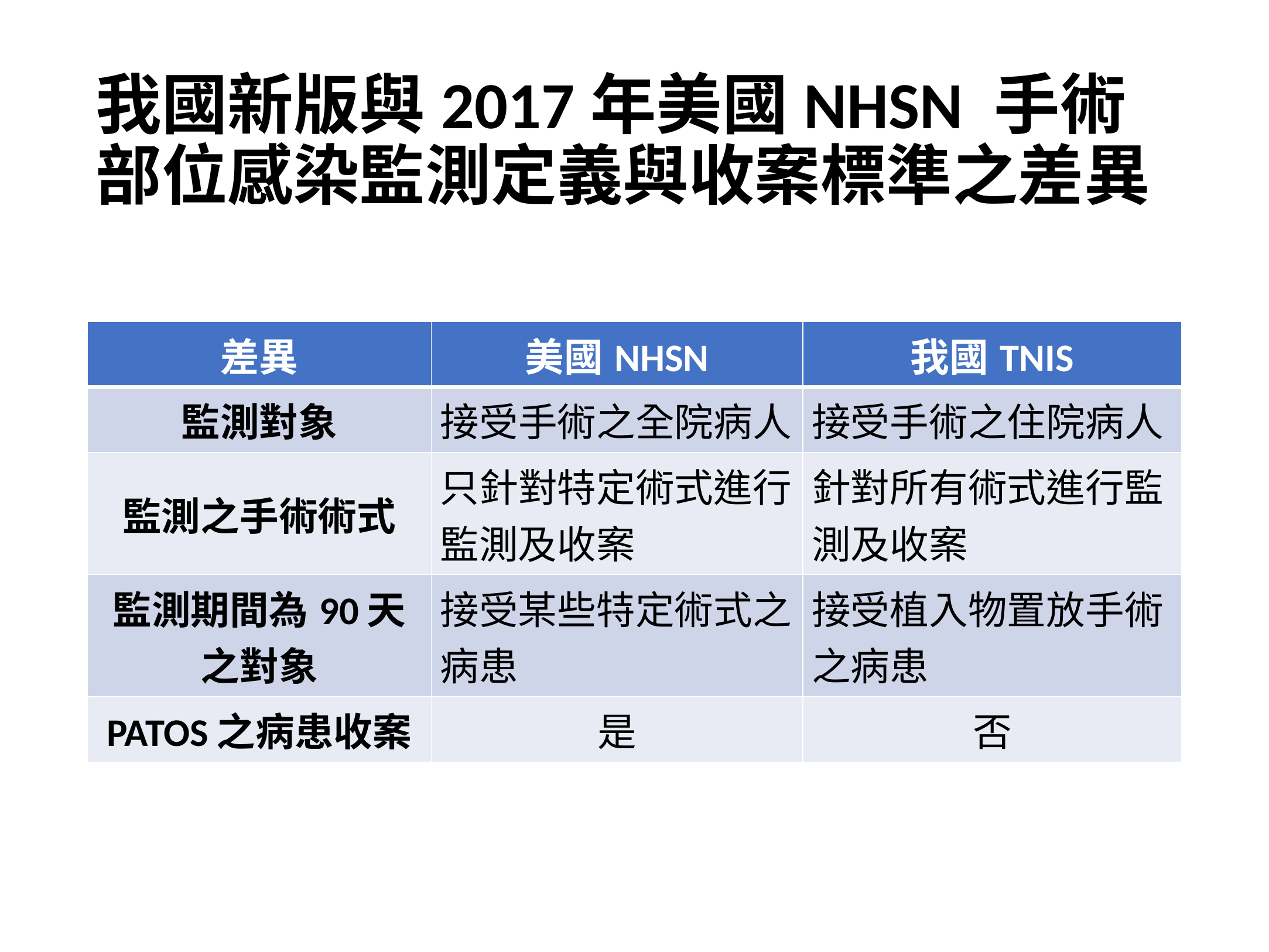

# 我國新版與2017年美國NHSN 手術部位感染監測定義與收案標準之差異
| 差異 | 美國NHSN | 我國TNIS |
| --- | --- | --- |
| 監測對象 | 接受手術之全院病人 | 接受手術之住院病人 |
| 監測之手術術式 | 只針對特定術式進行監測及收案 | 針對所有術式進行監測及收案 |
| 監測期間為90天之對象 | 接受某些特定術式之病患 | 接受植入物置放手術之病患 |
| PATOS之病患收案 | 是 | 否 |